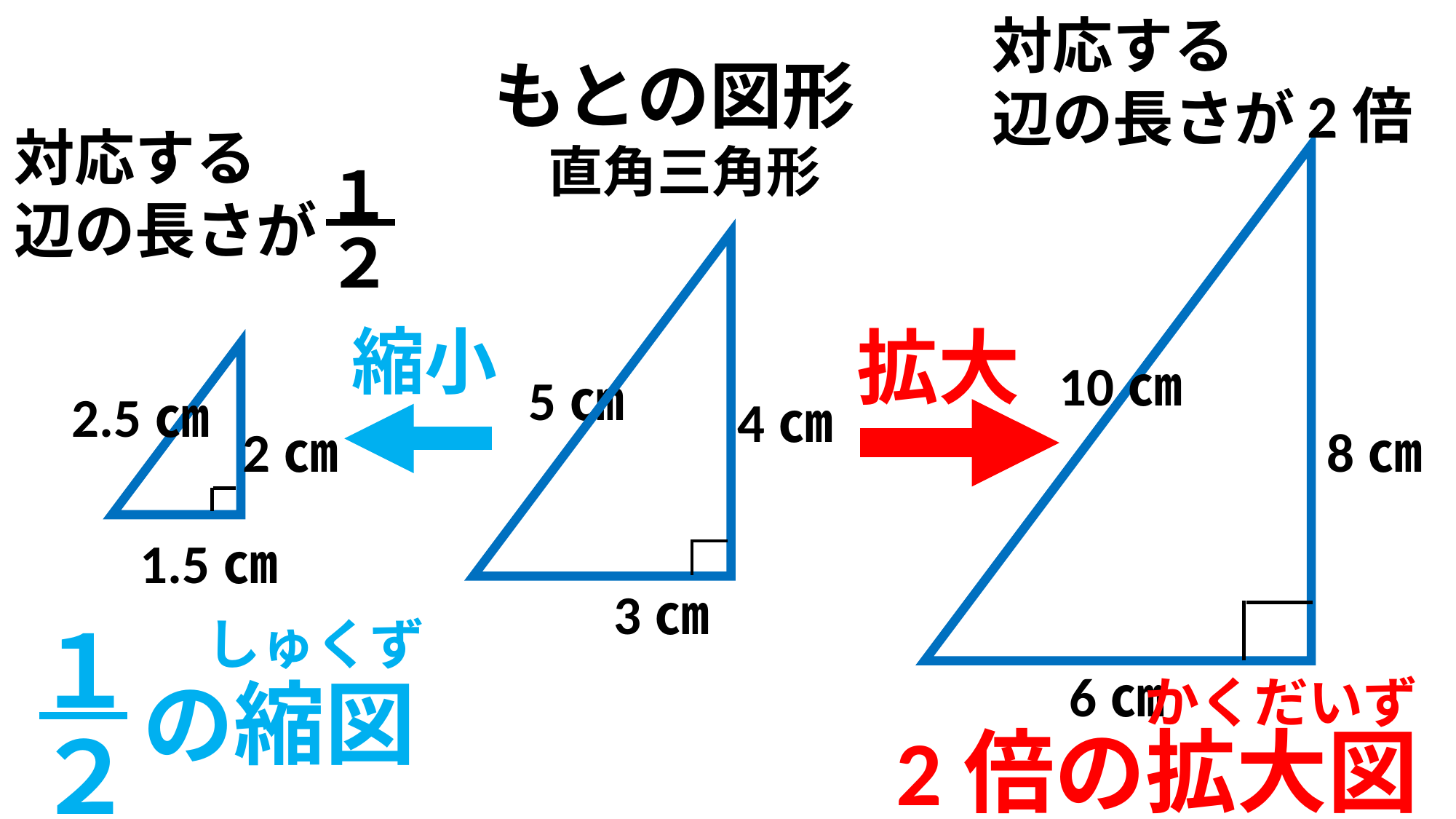

対応する
辺の長さが
もとの図形
　直角三角形
2倍
対応する
辺の長さが

10㎝
8㎝
6㎝
１
２

縮小
拡大

2.5㎝
2㎝
1.5㎝
5㎝
4㎝
3㎝
１
２
しゅくず
の縮図
かくだいず
2倍の拡大図